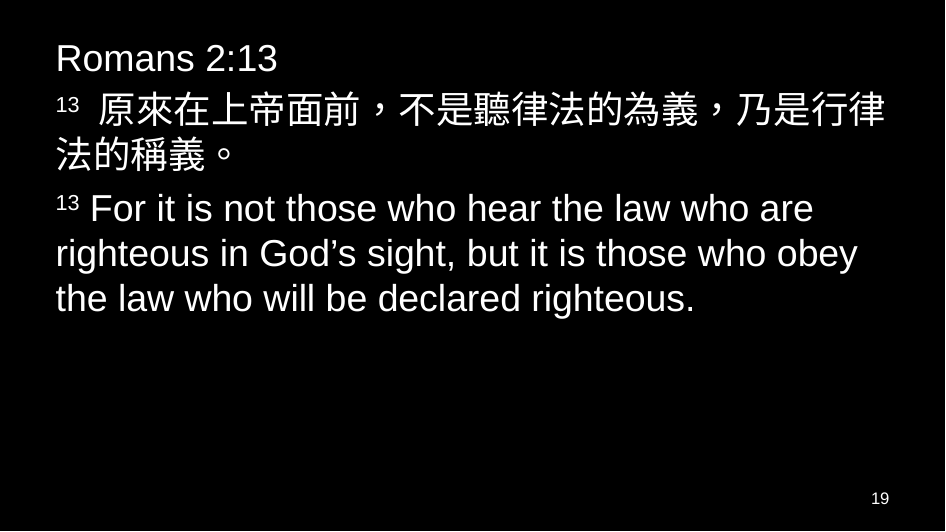

Romans 2:13
13 原來在上帝面前，不是聽律法的為義，乃是行律法的稱義。
13 For it is not those who hear the law who are righteous in God’s sight, but it is those who obey the law who will be declared righteous.

19